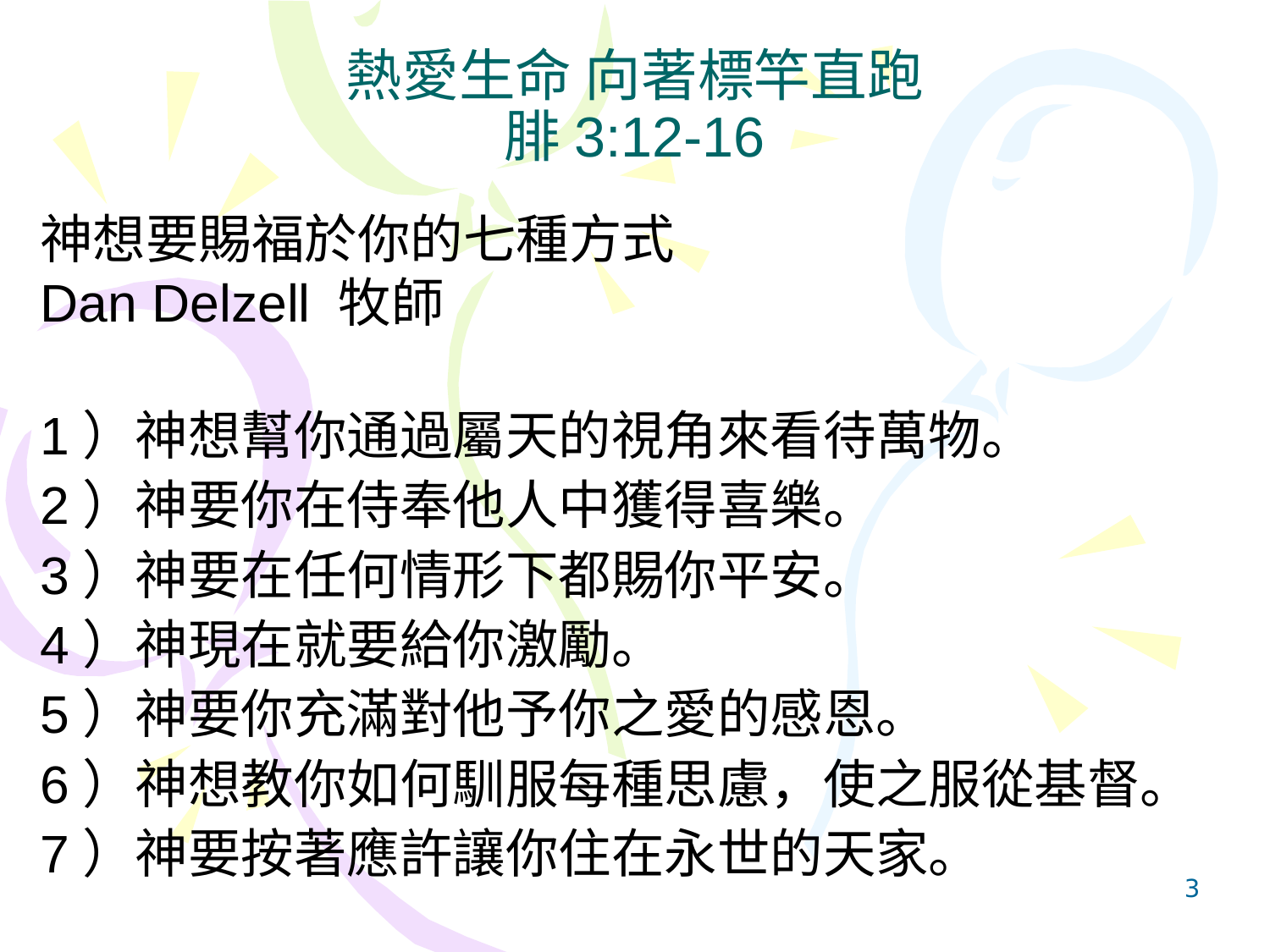

# 熱愛生命 向著標竿直跑
腓3:12-16
神想要賜福於你的七種方式
Dan Delzell 牧師

1）神想幫你通過屬天的視角來看待萬物。
2）神要你在侍奉他人中獲得喜樂。
3）神要在任何情形下都賜你平安。
4）神現在就要給你激勵。
5）神要你充滿對他予你之愛的感恩。
6）神想教你如何馴服每種思慮，使之服從基督。
7）神要按著應許讓你住在永世的天家。
3